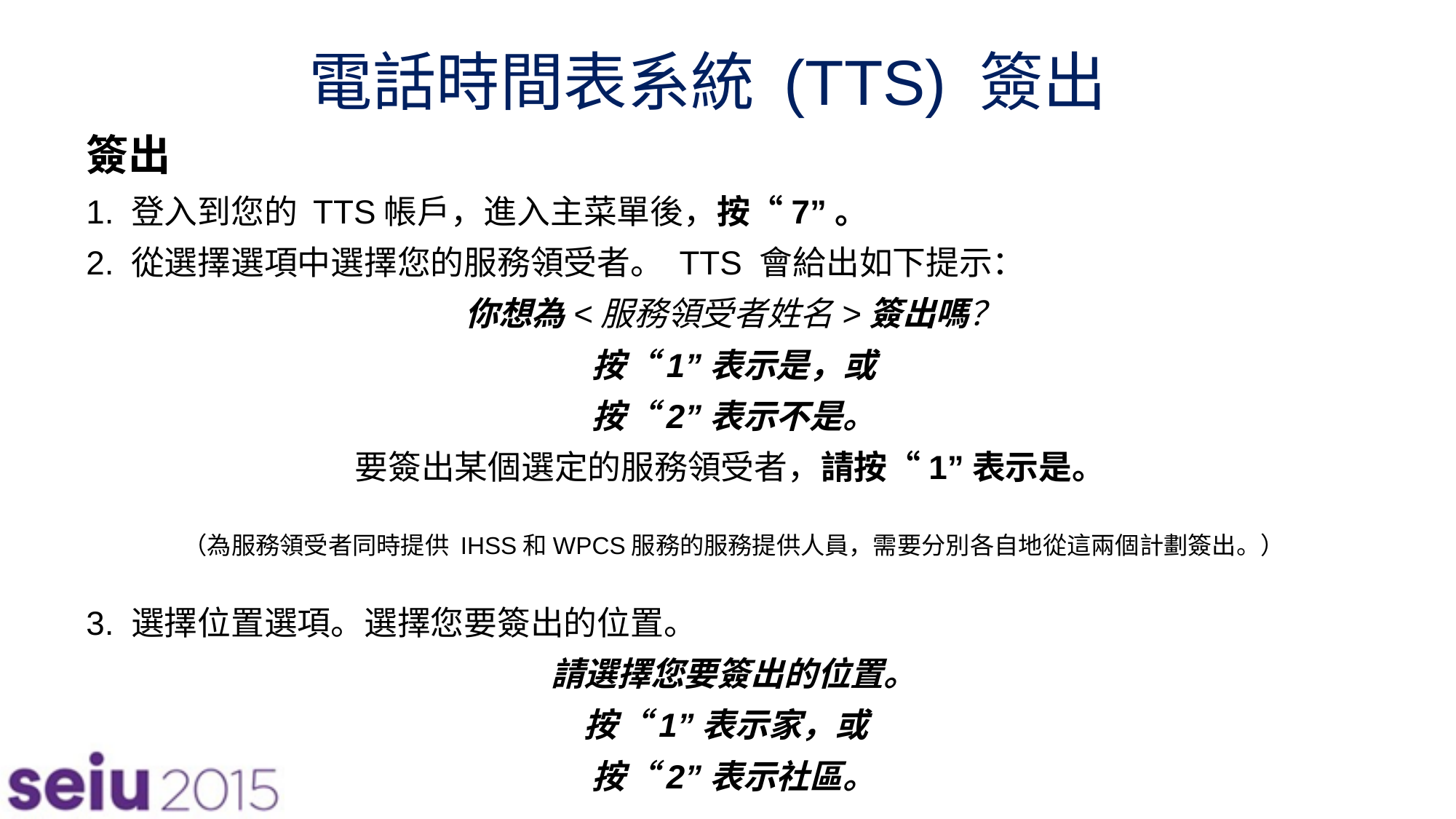

# 電話時間表系統 (TTS) 簽出
簽出
1. 登入到您的 TTS帳戶，進入主菜單後，按“7”。
2. 從選擇選項中選擇您的服務領受者。 TTS 會給出如下提示：
你想為<服務領受者姓名>簽出嗎？
按“1”表示是，或
按“2”表示不是。
要簽出某個選定的服務領受者，請按“1”表示是。

（為服務領受者同時提供 IHSS和WPCS服務的服務提供人員，需要分別各自地從這兩個計劃簽出。）

3. 選擇位置選項。選擇您要簽出的位置。
請選擇您要簽出的位置。
按“1”表示家，或
按“2”表示社區。